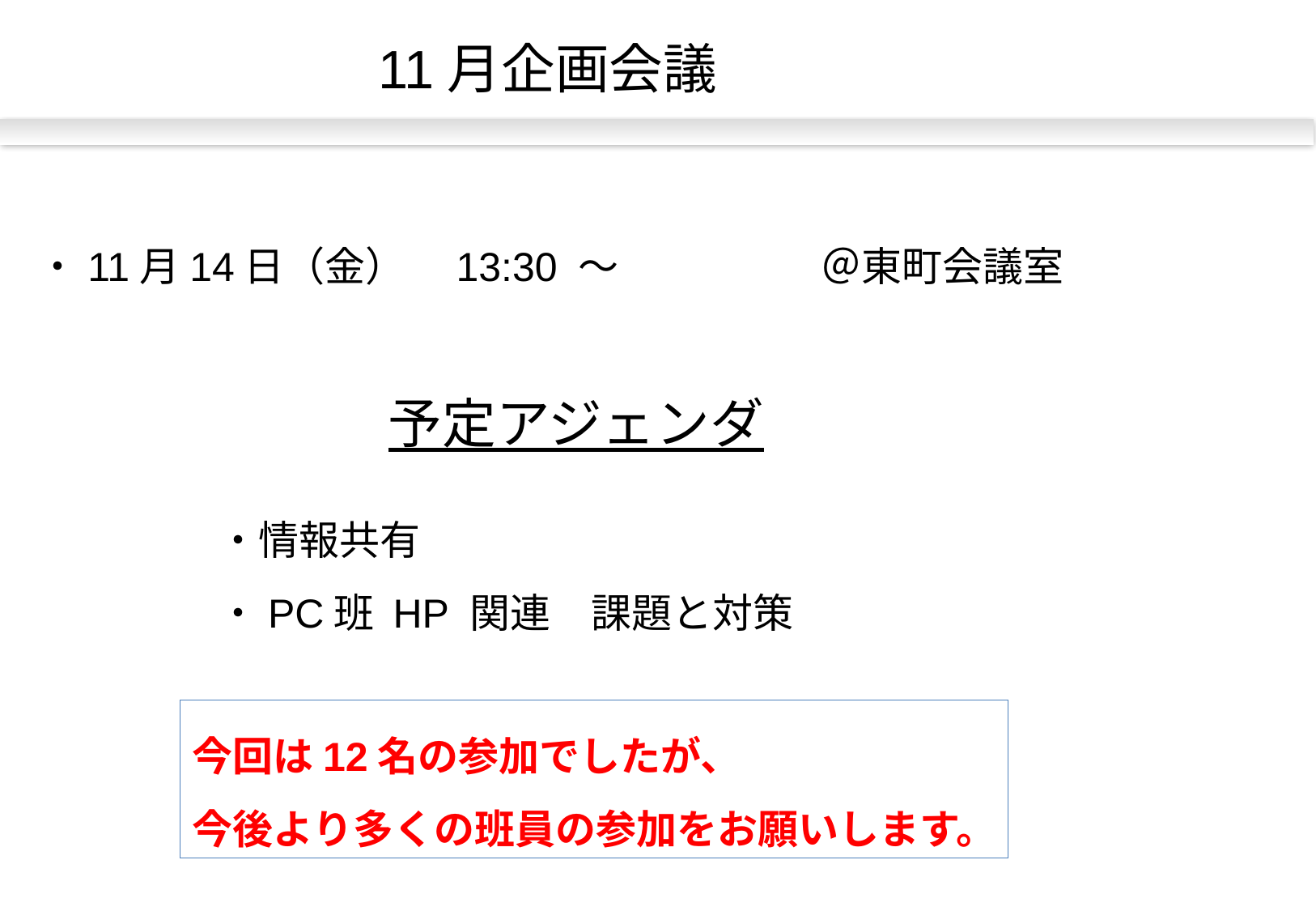

11月企画会議
・11月14日（金）　13:30 ～　　　　　＠東町会議室
予定アジェンダ
・情報共有
・PC班 HP 関連　課題と対策
今回は12名の参加でしたが、
今後より多くの班員の参加をお願いします。